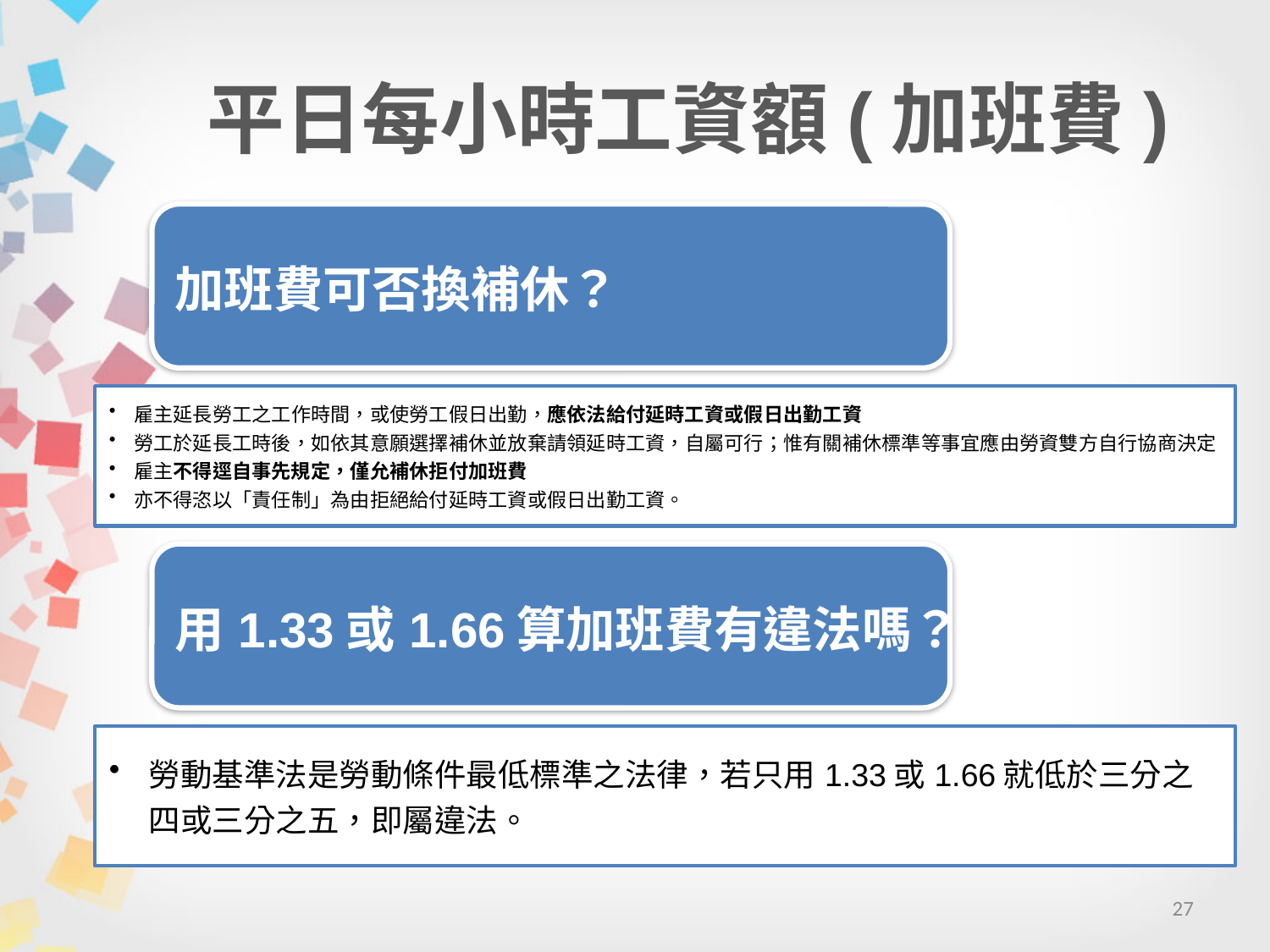

# 平日每小時工資額(加班費)
加班費可否換補休？
雇主延長勞工之工作時間，或使勞工假日出勤，應依法給付延時工資或假日出勤工資
勞工於延長工時後，如依其意願選擇補休並放棄請領延時工資，自屬可行；惟有關補休標準等事宜應由勞資雙方自行協商決定
雇主不得逕自事先規定，僅允補休拒付加班費
用1.33或1.66算加班費有違法嗎？
勞動基準法是勞動條件最低標準之法律，若只用1.33或1.66就低於三分之四或三分之五，即屬違法。
亦不得恣以「責任制」為由拒絕給付延時工資或假日出勤工資。

27